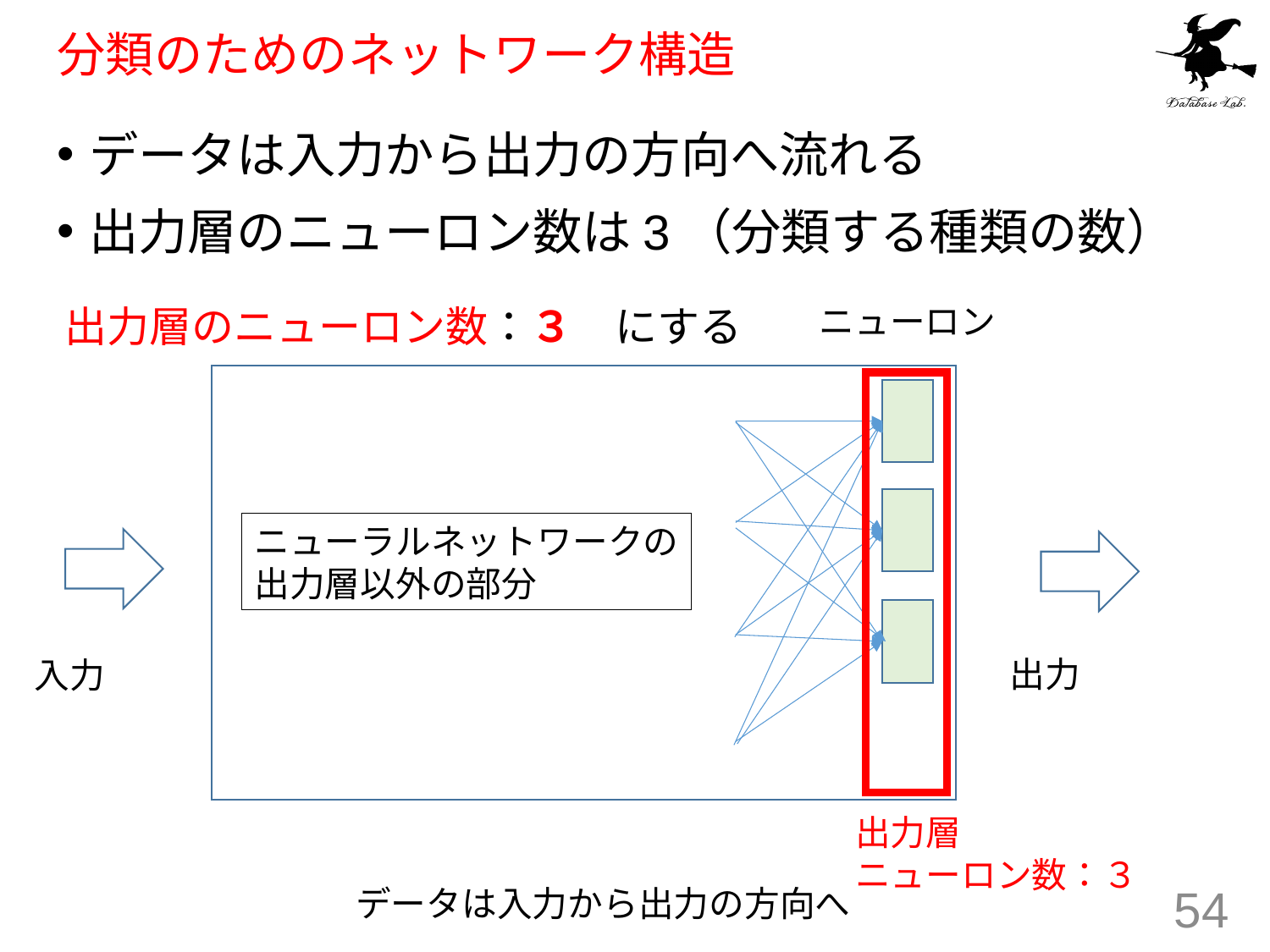

# 分類のためのネットワーク構造
データは入力から出力の方向へ流れる
出力層のニューロン数は3（分類する種類の数）
ニューロン
出力層のニューロン数：３　にする

ニューラルネットワークの
出力層以外の部分

出力
入力
出力層
ニューロン数：３
データは入力から出力の方向へ
54